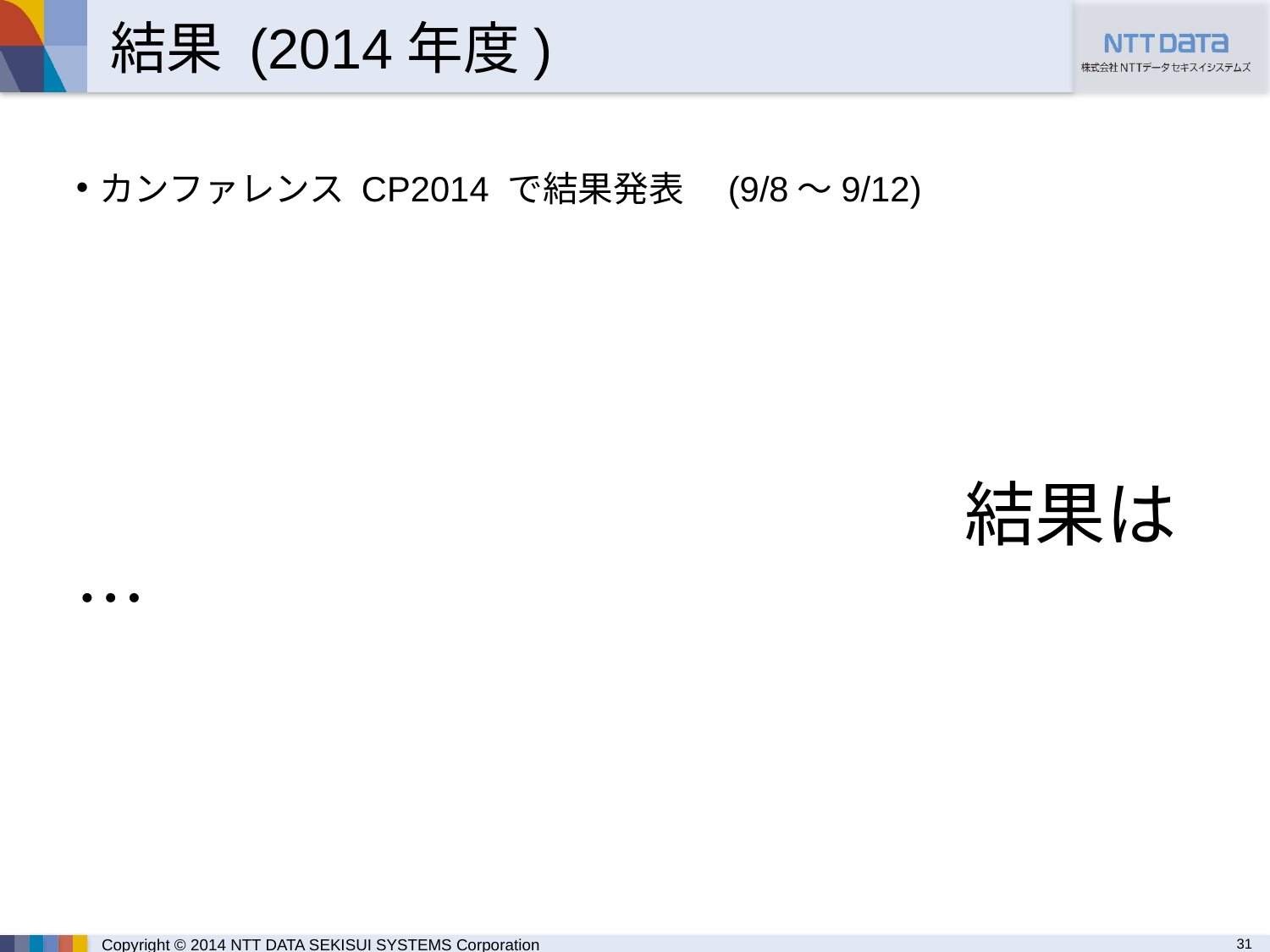

# 結果 (2014年度)
カンファレンス CP2014 で結果発表　(9/8～9/12)

							結果は…